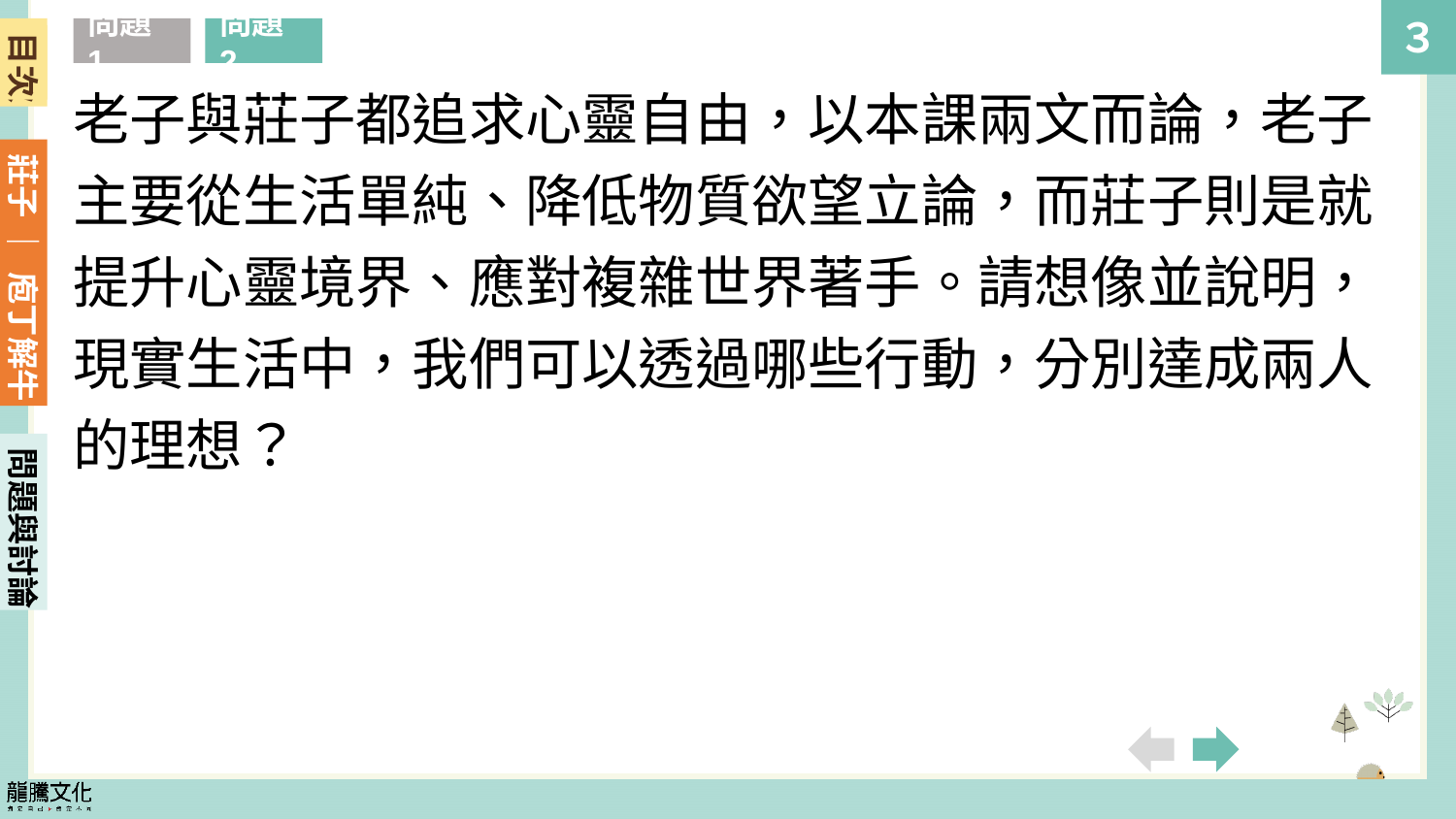

目次
問題1
問題2
老子與莊子都追求心靈自由，以本課兩文而論，老子主要從生活單純、降低物質欲望立論，而莊子則是就提升心靈境界、應對複雜世界著手。請想像並說明，現實生活中，我們可以透過哪些行動，分別達成兩人的理想？